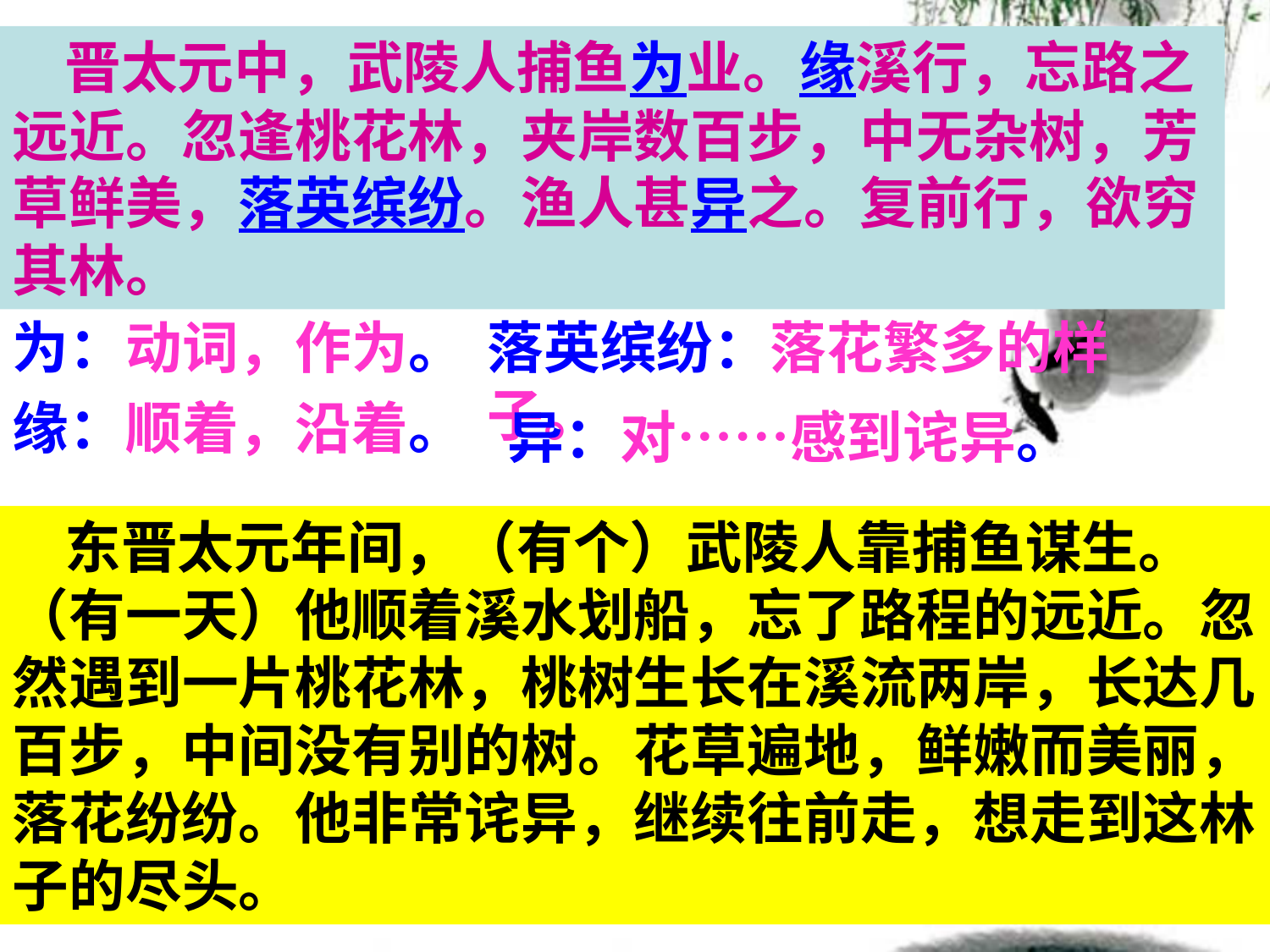

晋太元中，武陵人捕鱼为业。缘溪行，忘路之远近。忽逢桃花林，夹岸数百步，中无杂树，芳草鲜美，落英缤纷。渔人甚异之。复前行，欲穷其林。
为：动词，作为。
落英缤纷：落花繁多的样子。
缘：顺着，沿着。
异：对……感到诧异。
   东晋太元年间，（有个）武陵人靠捕鱼谋生。（有一天）他顺着溪水划船，忘了路程的远近。忽然遇到一片桃花林，桃树生长在溪流两岸，长达几百步，中间没有别的树。花草遍地，鲜嫩而美丽，落花纷纷。他非常诧异，继续往前走，想走到这林子的尽头。